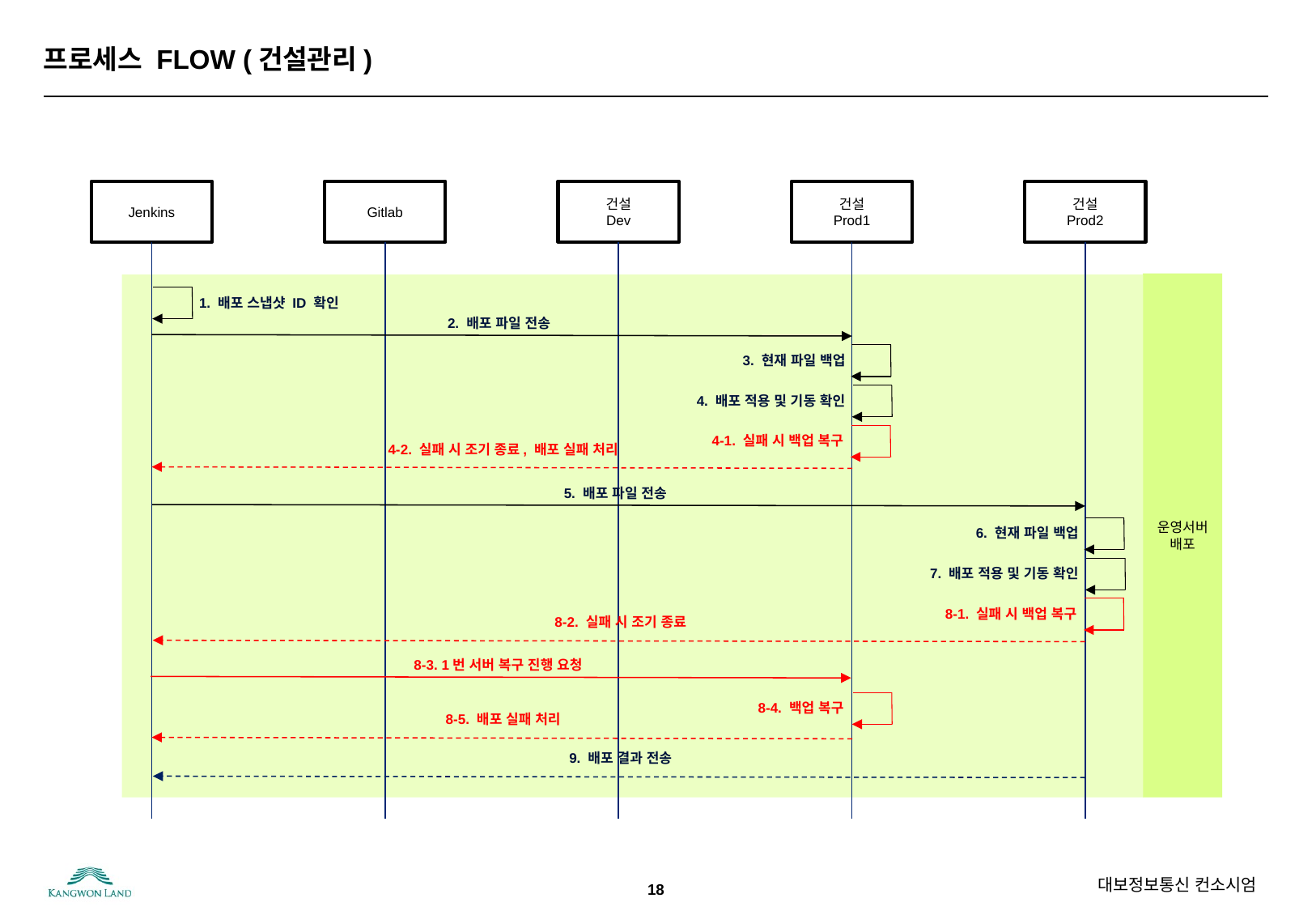

# 프로세스 FLOW (건설관리)
Jenkins
Gitlab
건설
Dev
건설
Prod1
건설
Prod2
운영서버 배포

1. 배포 스냅샷 ID 확인
2. 배포 파일 전송
3. 현재 파일 백업
4. 배포 적용 및 기동 확인
4-1. 실패 시 백업 복구
4-2. 실패 시 조기 종료, 배포 실패 처리
5. 배포 파일 전송
6. 현재 파일 백업
7. 배포 적용 및 기동 확인
8-1. 실패 시 백업 복구
8-2. 실패 시 조기 종료
8-3. 1번 서버 복구 진행 요청
8-4. 백업 복구
8-5. 배포 실패 처리
9. 배포 결과 전송
18